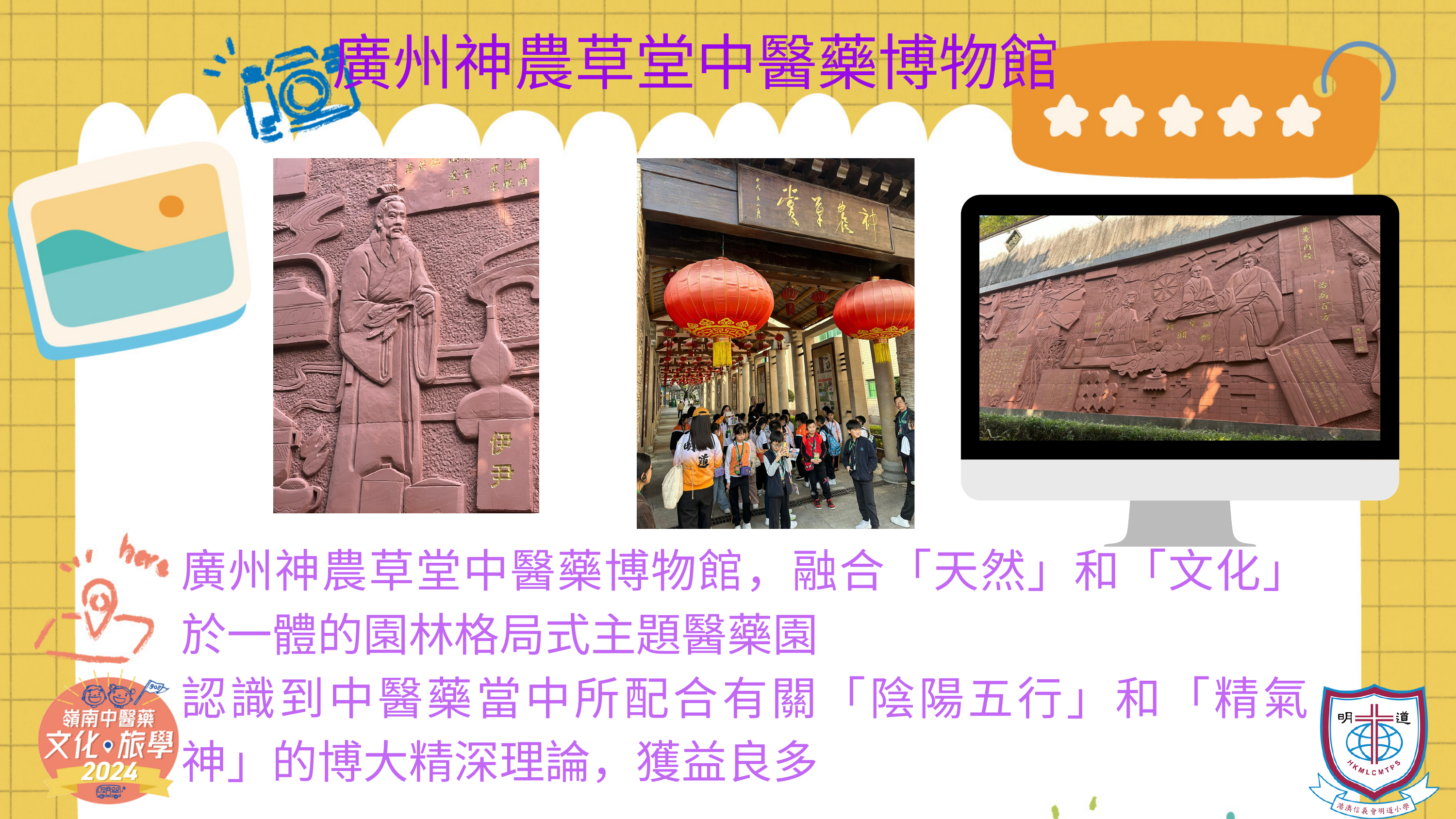

廣州神農草堂中醫藥博物館

廣州神農草堂中醫藥博物館，融合「天然」和「文化」於一體的園林格局式主題醫藥園
認識到中醫藥當中所配合有關「陰陽五行」和「精氣神」的博大精深理論，獲益良多